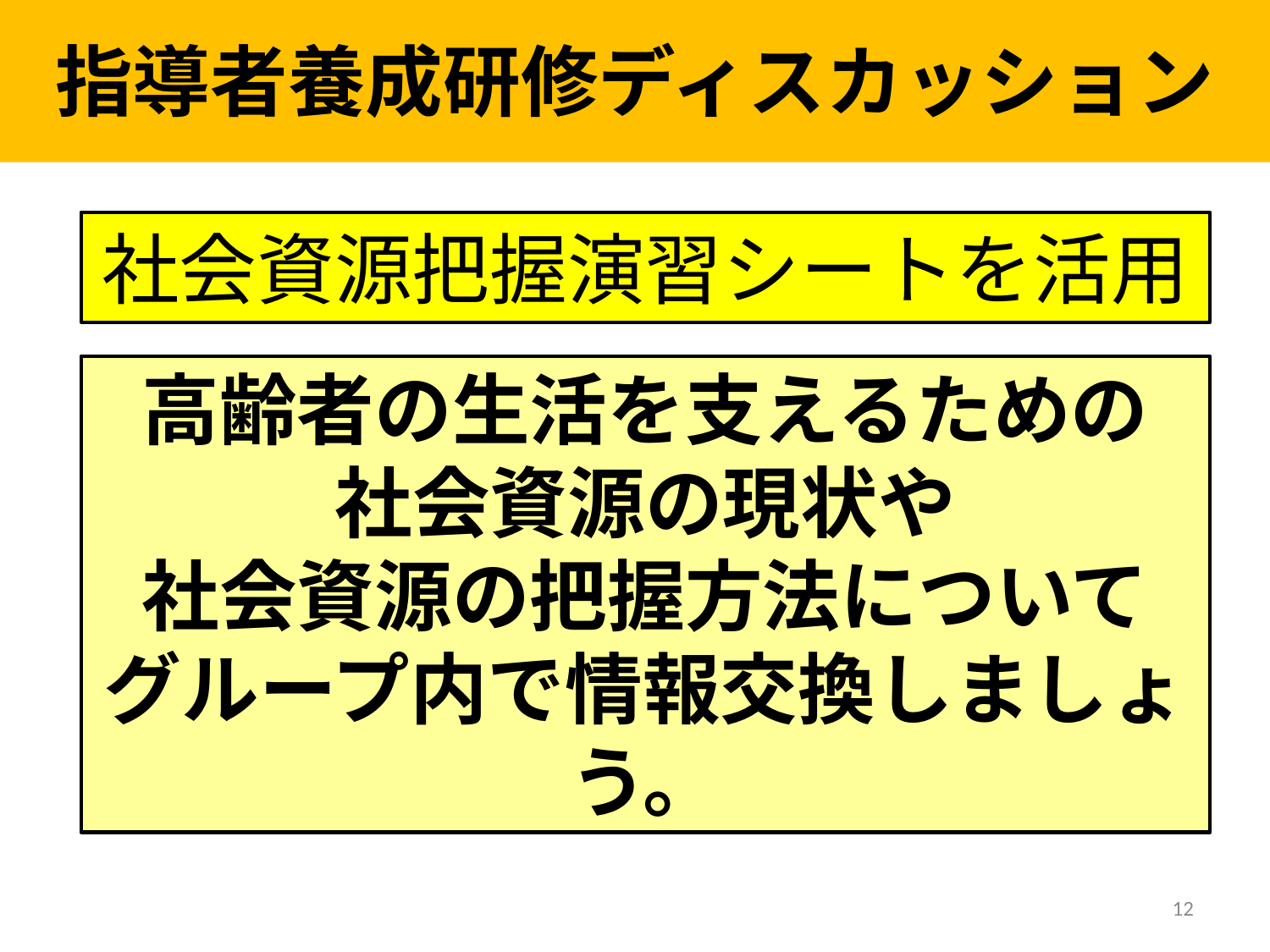

指導者養成研修ディスカッション
社会資源把握演習シートを活用
高齢者の生活を支えるための
社会資源の現状や
社会資源の把握方法について
グループ内で情報交換しましょう。
12